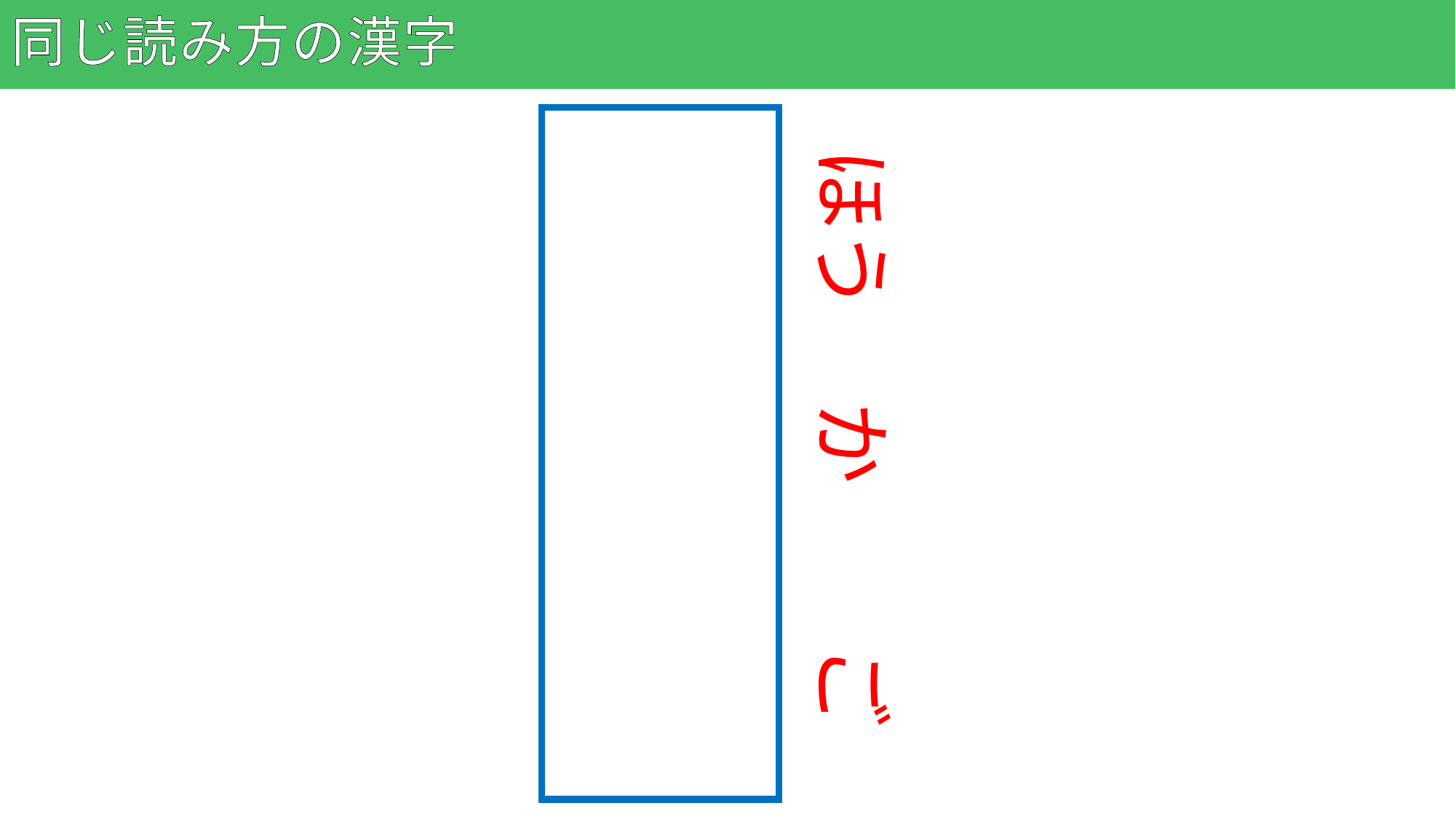

# 同じ読み方の漢字
86
放課後

ほう
か
ご